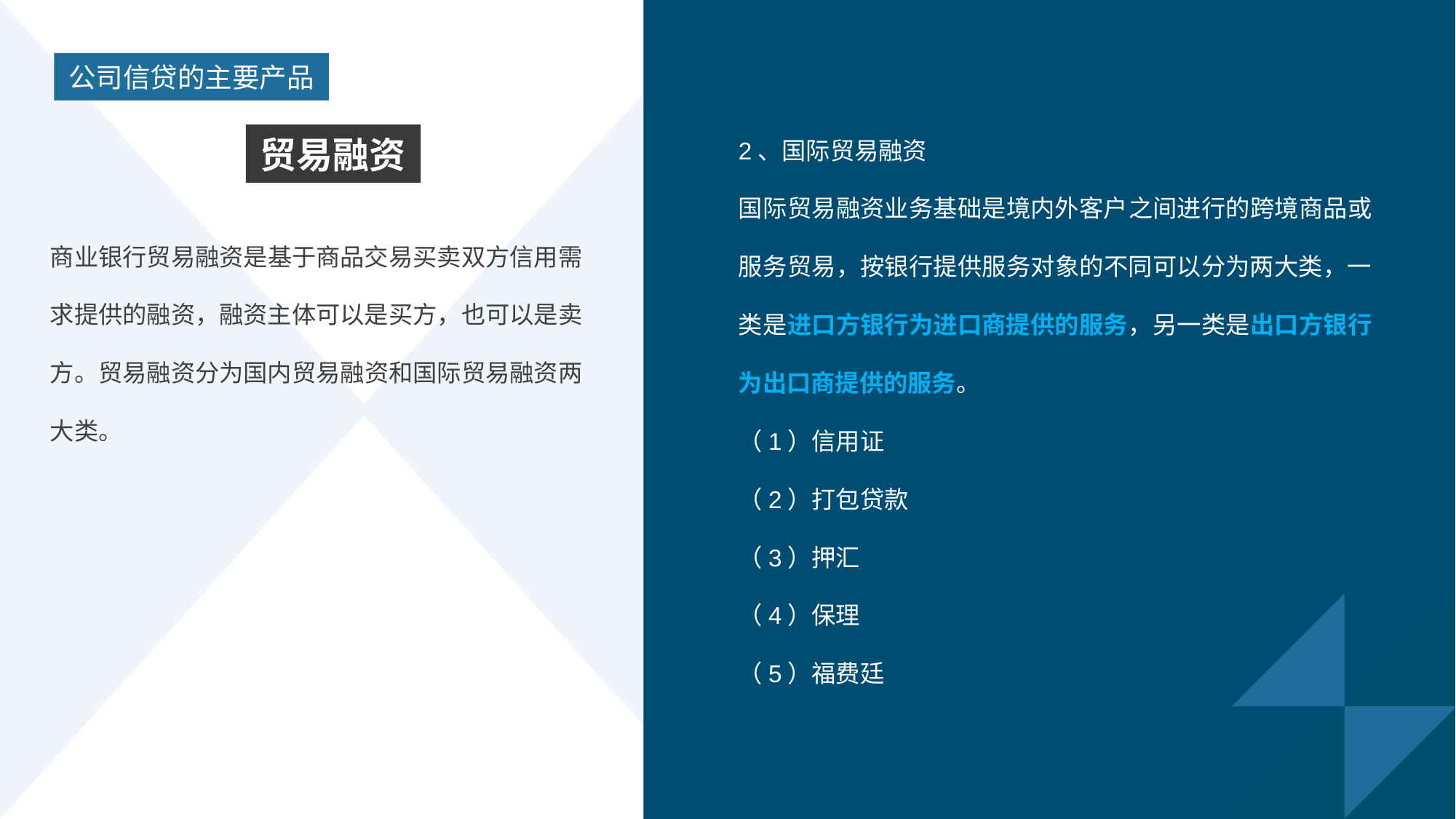

公司信贷的主要产品
2、国际贸易融资
国际贸易融资业务基础是境内外客户之间进行的跨境商品或服务贸易，按银行提供服务对象的不同可以分为两大类，一类是进口方银行为进口商提供的服务，另一类是出口方银行为出口商提供的服务。
（1）信用证
（2）打包贷款
（3）押汇
（4）保理
（5）福费廷
贸易融资
商业银行贸易融资是基于商品交易买卖双方信用需求提供的融资，融资主体可以是买方，也可以是卖方。贸易融资分为国内贸易融资和国际贸易融资两大类。